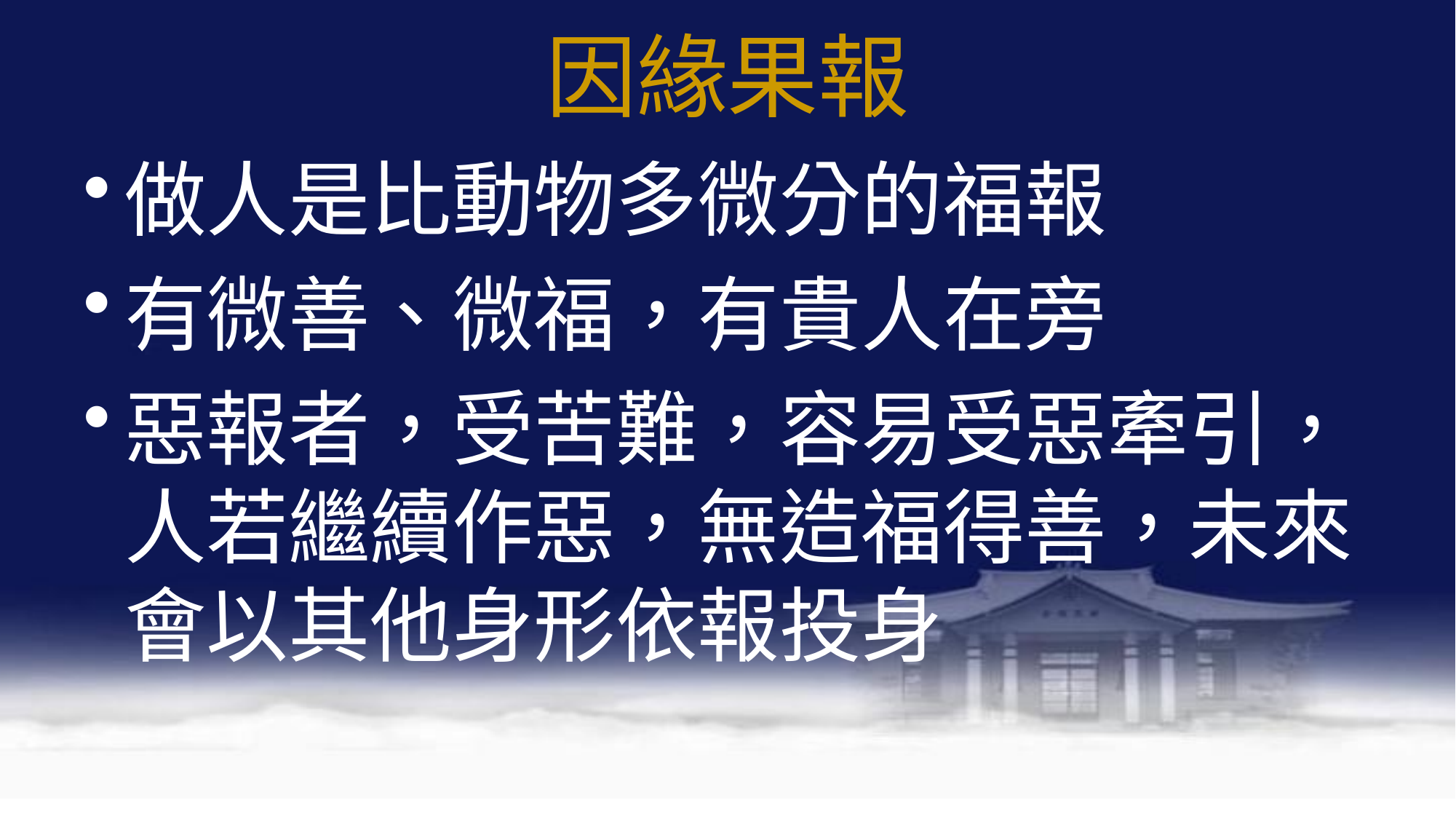

# 因緣果報
做人是比動物多微分的福報
有微善、微福，有貴人在旁
惡報者，受苦難，容易受惡牽引，人若繼續作惡，無造福得善，未來會以其他身形依報投身